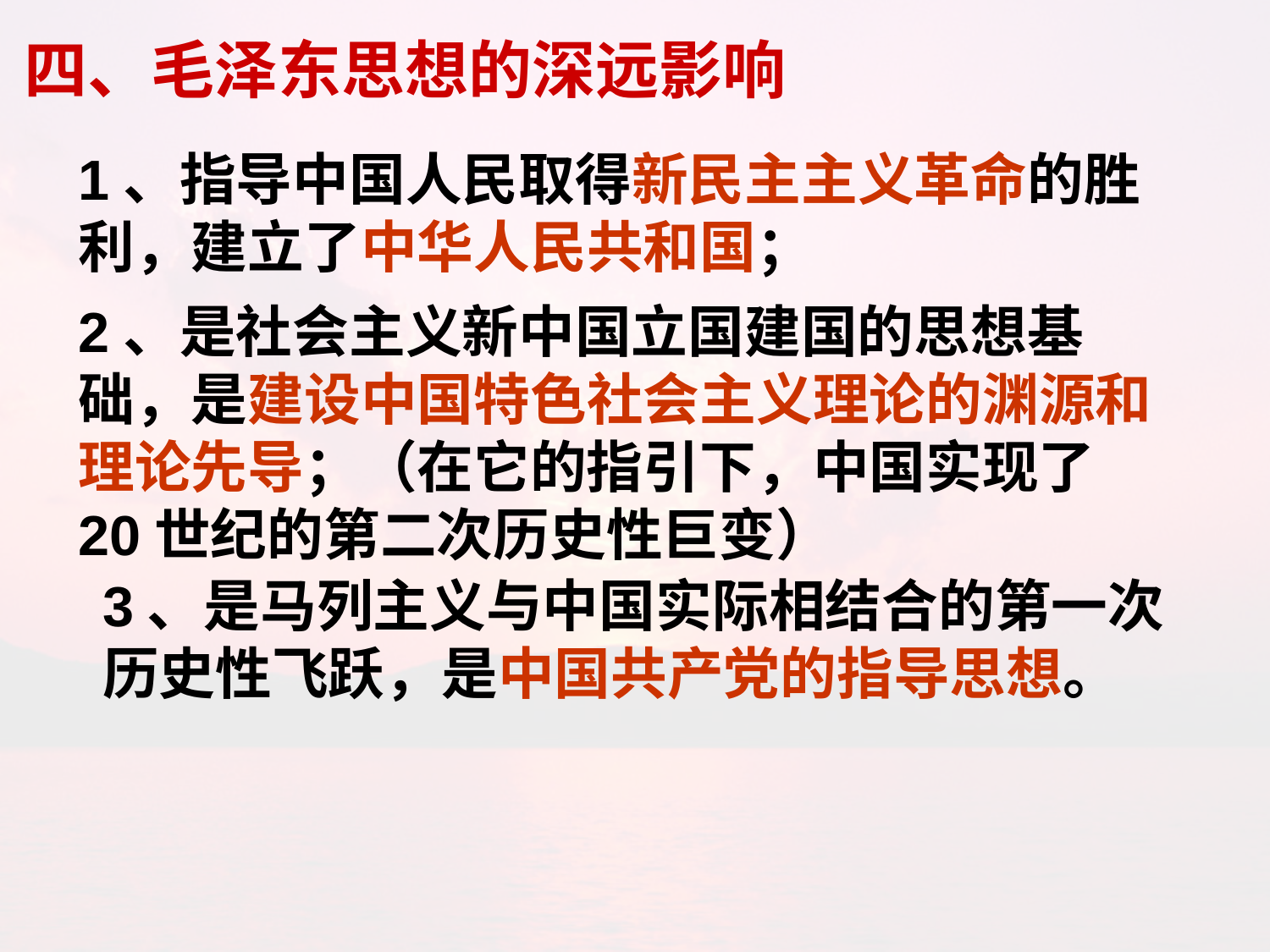

四、毛泽东思想的深远影响
1、指导中国人民取得新民主主义革命的胜利，建立了中华人民共和国；
2、是社会主义新中国立国建国的思想基础，是建设中国特色社会主义理论的渊源和理论先导；（在它的指引下，中国实现了20世纪的第二次历史性巨变）

3、是马列主义与中国实际相结合的第一次历史性飞跃，是中国共产党的指导思想。